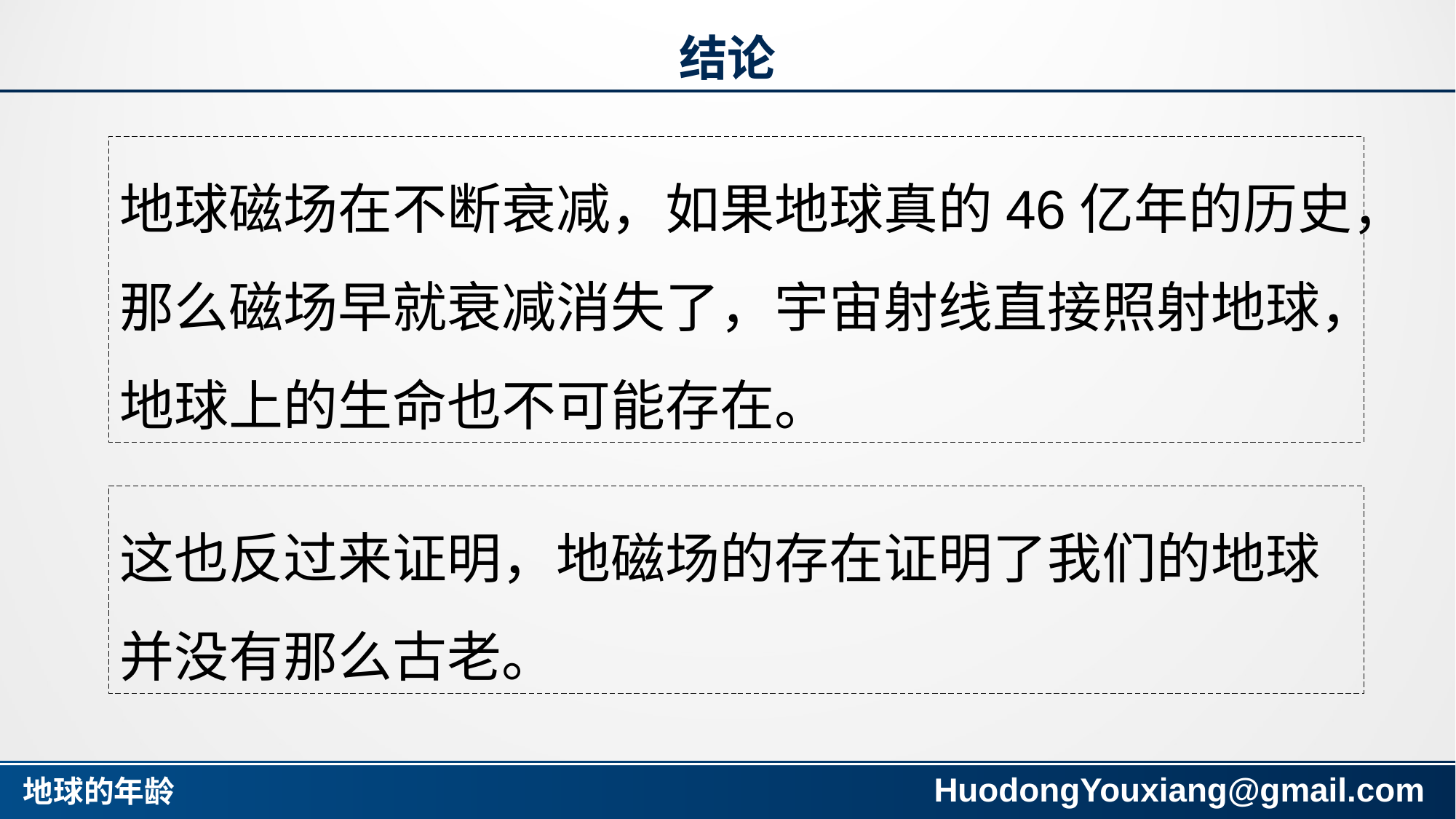

# 结论
地球磁场在不断衰减，如果地球真的46亿年的历史，那么磁场早就衰减消失了，宇宙射线直接照射地球，地球上的生命也不可能存在。
这也反过来证明，地磁场的存在证明了我们的地球并没有那么古老。